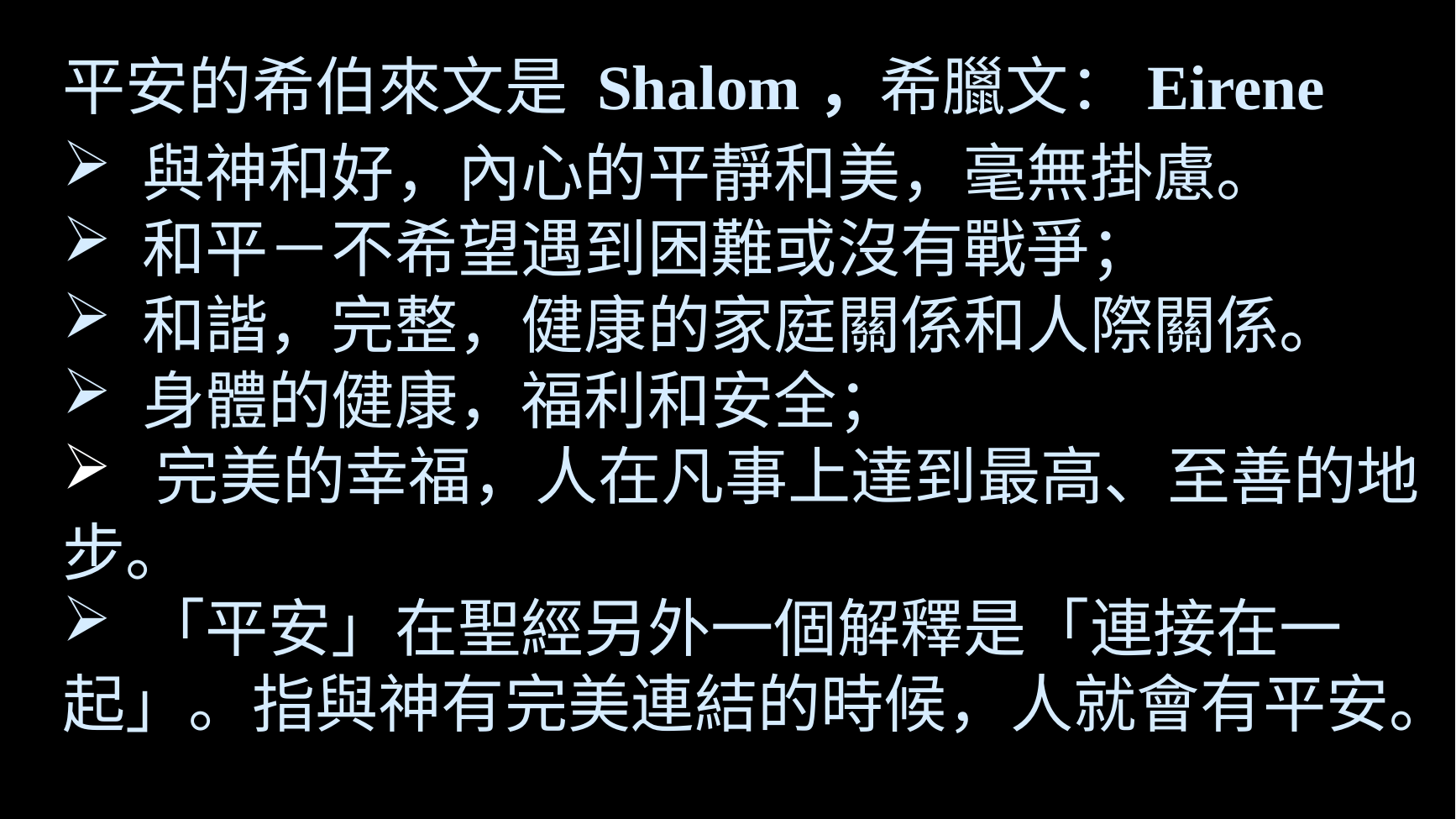

平安的希伯來文是 Shalom，希臘文：Eirene
 與神和好，內心的平靜和美，毫無掛慮。
 和平－不希望遇到困難或沒有戰爭；
 和諧，完整，健康的家庭關係和人際關係。
 身體的健康，福利和安全；
  完美的幸福，人在凡事上達到最高、至善的地步。
 「平安」在聖經另外一個解釋是「連接在一起」。指與神有完美連結的時候，人就會有平安。